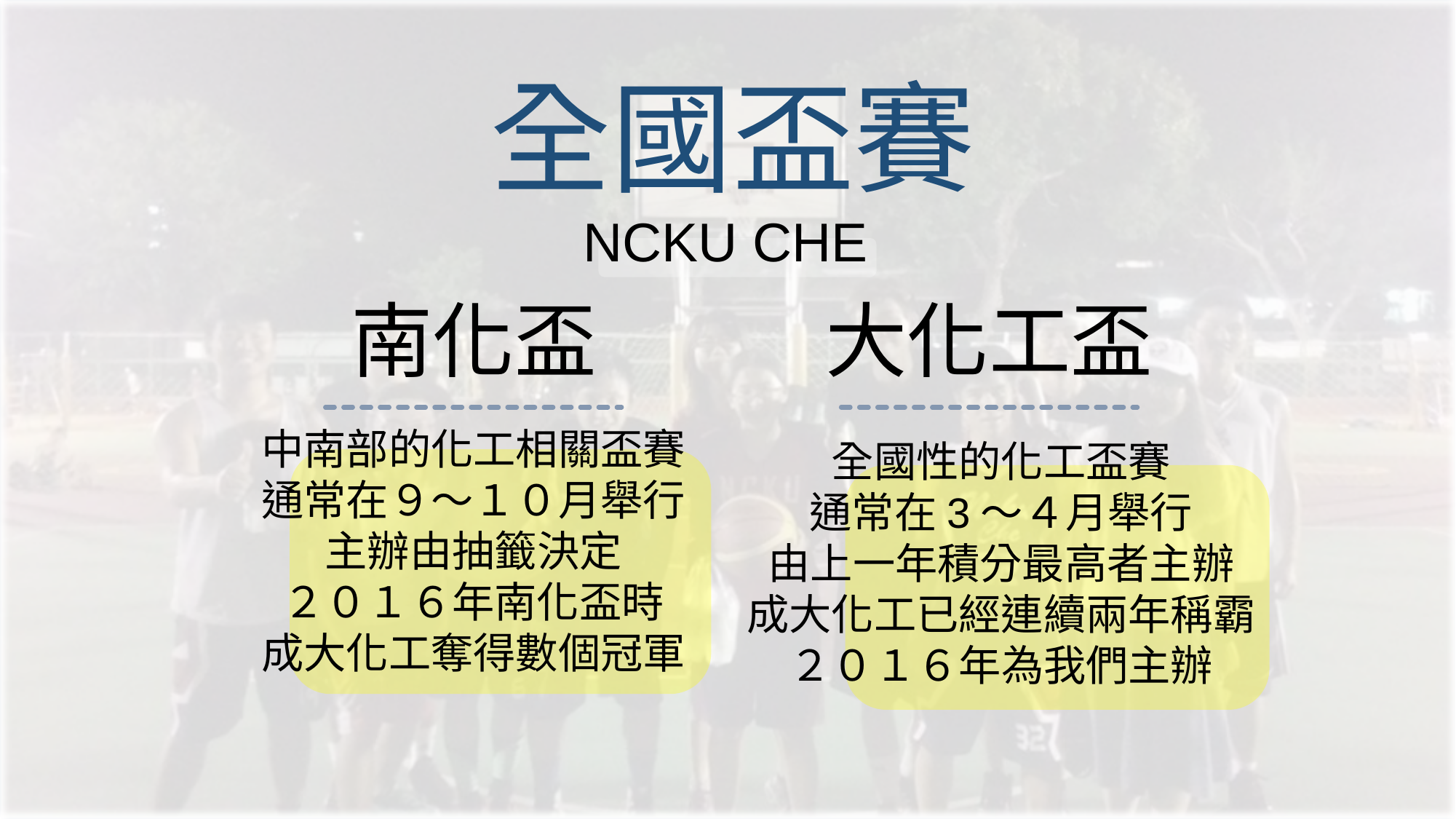

全國盃賽
NCKU CHE

南化盃
大化工盃
中南部的化工相關盃賽
通常在９～１０月舉行
主辦由抽籤決定
２０１６年南化盃時
成大化工奪得數個冠軍
全國性的化工盃賽
通常在3～４月舉行
由上一年積分最高者主辦
成大化工已經連續兩年稱霸
２０１６年為我們主辦